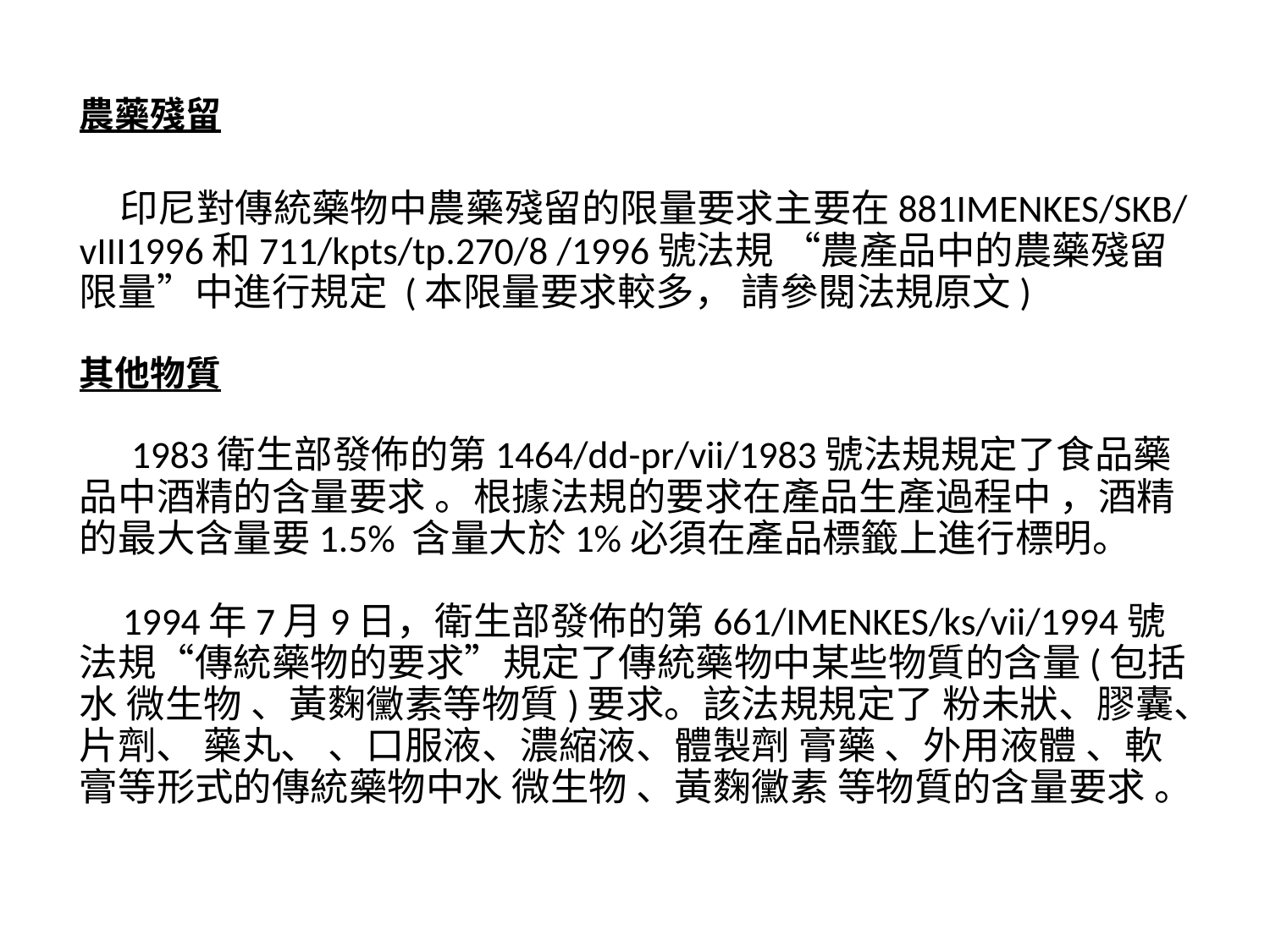

# 農藥殘留 印尼對傳統藥物中農藥殘留的限量要求主要在881IMENKES/SKB/ vIII1996和711/kpts/tp.270/8 /1996號法規 “農產品中的農藥殘留限量”中進行規定 (本限量要求較多， 請參閱法規原文) 其他物質 1983衛生部發佈的第1464/dd-pr/vii/1983號法規規定了食品藥品中酒精的含量要求 。根據法規的要求在產品生產過程中 ，酒精的最大含量要1.5% 含量大於1%必須在產品標籤上進行標明。 1994年7月9日，衛生部發佈的第661/IMENKES/ks/vii/1994號法規“傳統藥物的要求”規定了傳統藥物中某些物質的含量(包括水 微生物 、黃麴黴素等物質)要求。該法規規定了 粉未狀、膠囊、片劑、 藥丸、 、口服液、濃縮液、體製劑 膏藥 、外用液體 、軟膏等形式的傳統藥物中水 微生物 、黃麴黴素 等物質的含量要求 。